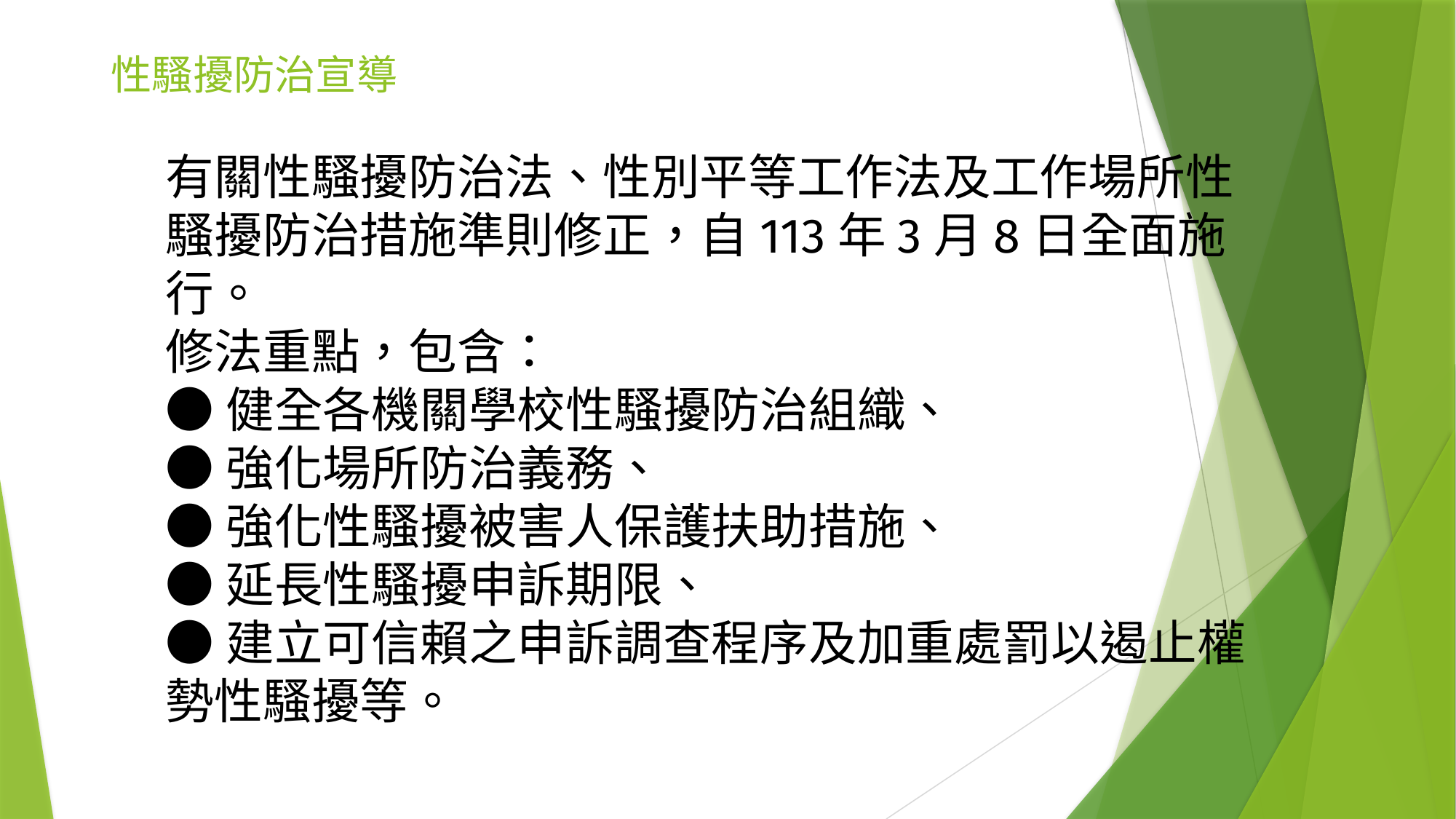

# 性騷擾防治宣導
有關性騷擾防治法、性別平等工作法及工作場所性騷擾防治措施準則修正，自113年3月8日全面施行。
修法重點，包含：
●健全各機關學校性騷擾防治組織、
●強化場所防治義務、
●強化性騷擾被害人保護扶助措施、
●延長性騷擾申訴期限、
●建立可信賴之申訴調查程序及加重處罰以遏止權勢性騷擾等。